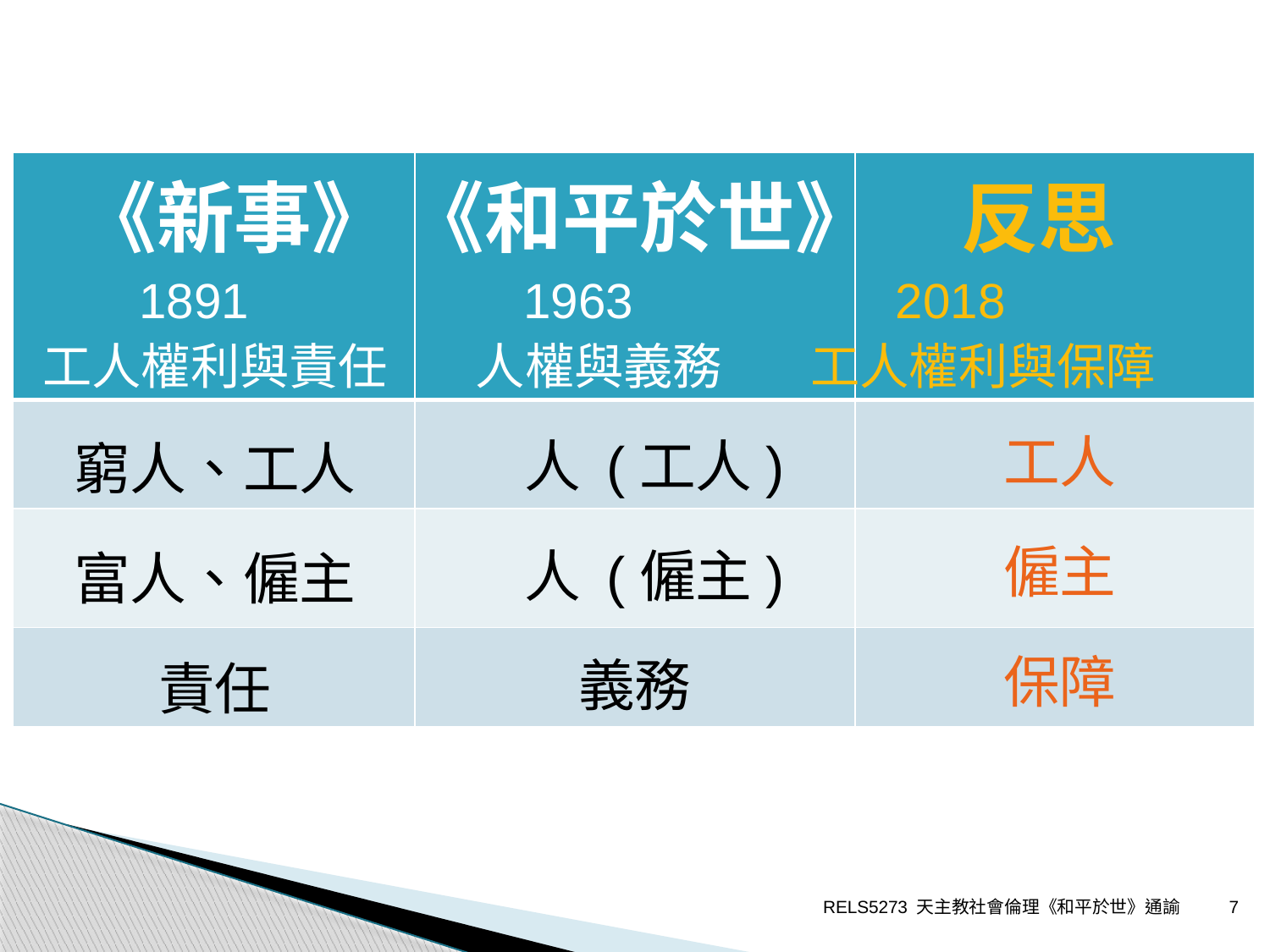

|  |  |  |
| --- | --- | --- |
|  |  |  |
|  |  |  |
|  |  |  |
 《新事》 《和平於世》     反思
       1891                    1963                   2018
工人權利與責任        人權與義務        工人權利與保障

工人

僱主

保障

  人 (工人)

  人 (僱主)

義務
窮人、工人

富人、僱主

責任
RELS5273 天主教社會倫理《和平於世》通諭
7